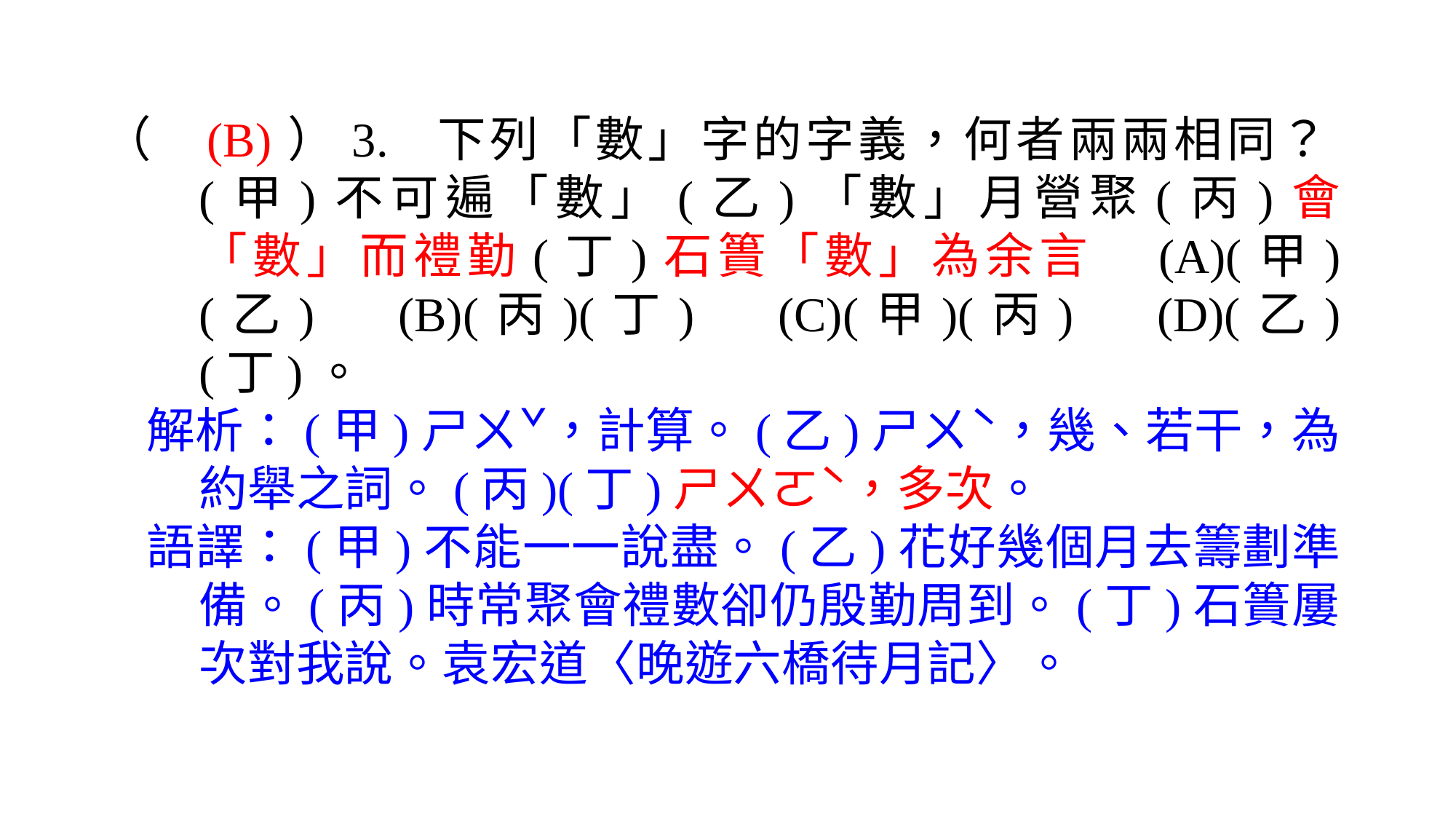

（	(B)）3.	下列「數」字的字義，何者兩兩相同？(甲)不可遍「數」(乙)「數」月營聚(丙)會「數」而禮勤(丁)石簣「數」為余言　(A)(甲)(乙)　(B)(丙)(丁)　(C)(甲)(丙)　(D)(乙)(丁)。
解析：(甲)ㄕㄨˇ，計算。(乙)ㄕㄨˋ，幾、若干，為約舉之詞。(丙)(丁)ㄕㄨㄛˋ，多次。
語譯：(甲)不能一一說盡。(乙)花好幾個月去籌劃準備。(丙)時常聚會禮數卻仍殷勤周到。(丁)石簣屢次對我說。袁宏道〈晚遊六橋待月記〉。